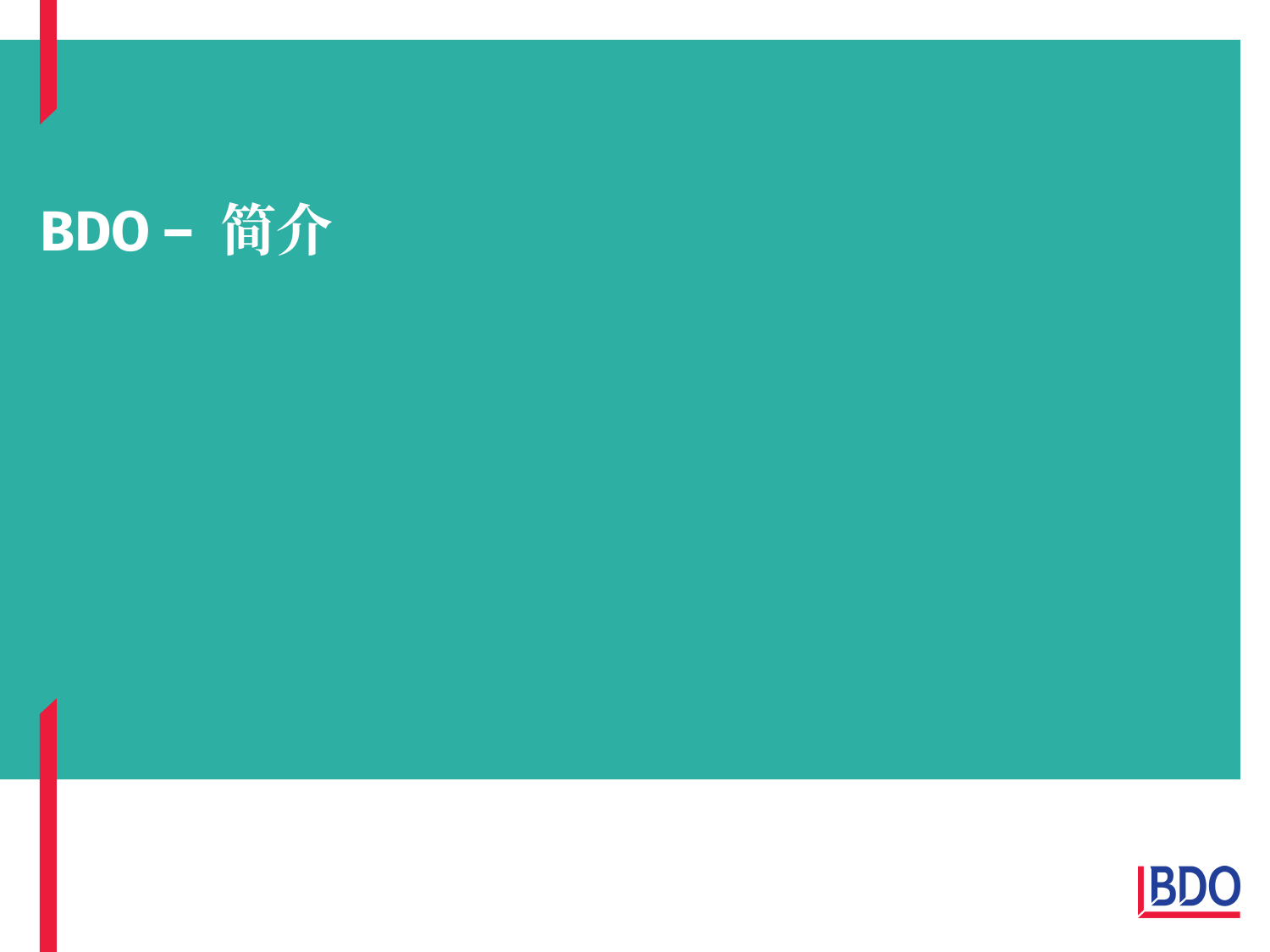

# BDO – 简介

Page 23
品牌的重要性和品牌塑造- 2012